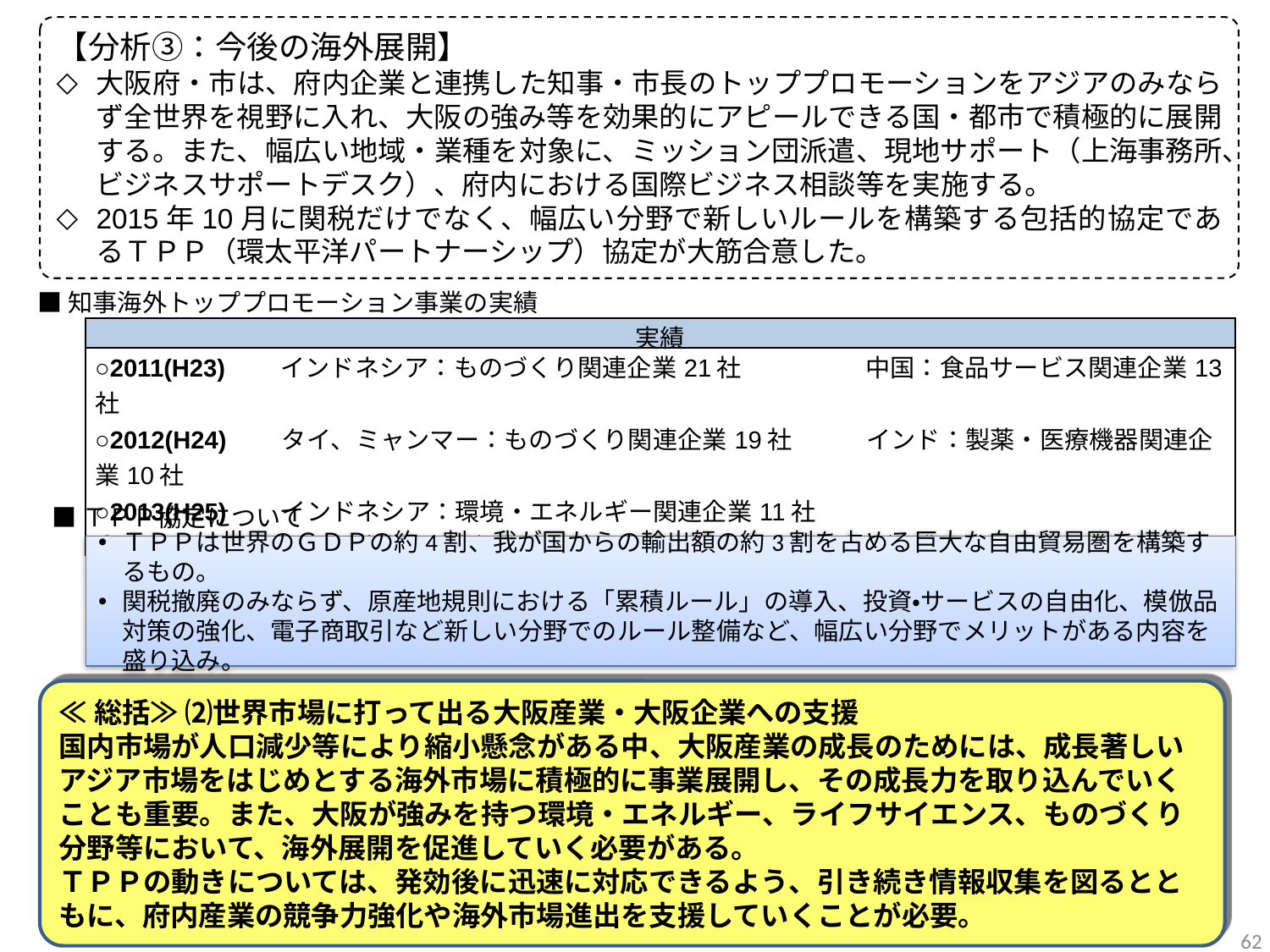

【分析③：今後の海外展開】
大阪府・市は、府内企業と連携した知事・市長のトッププロモーションをアジアのみならず全世界を視野に入れ、大阪の強み等を効果的にアピールできる国・都市で積極的に展開する。また、幅広い地域・業種を対象に、ミッション団派遣、現地サポート（上海事務所、ビジネスサポートデスク）、府内における国際ビジネス相談等を実施する。
2015年10月に関税だけでなく、幅広い分野で新しいルールを構築する包括的協定であるＴＰＰ（環太平洋パートナーシップ）協定が大筋合意した。
■知事海外トッププロモーション事業の実績
| 実績 |
| --- |
| ○2011(H23)　　インドネシア：ものづくり関連企業21社　　　　　中国：食品サービス関連企業13社　　　　 ○2012(H24)　　タイ、ミャンマー：ものづくり関連企業19社　　　インド：製薬・医療機器関連企業10社 ○2013(H25)　　インドネシア：環境・エネルギー関連企業11社 〇2014(H26)　　アラブ首長国連邦、トルコ：家電部品関連企業３社（企業団はトルコのみ） ○2015（H27）　　フィリピン：ものづくり関連企業19社 |
■ＴＰＰ協定について
ＴＰＰは世界のＧＤＰの約4割、我が国からの輸出額の約3割を占める巨大な自由貿易圏を構築するもの。
関税撤廃のみならず、原産地規則における「累積ルール」の導入、投資・サービスの自由化、模倣品対策の強化、電子商取引など新しい分野でのルール整備など、幅広い分野でメリットがある内容を盛り込み。
≪総括≫ ⑵世界市場に打って出る大阪産業・大阪企業への支援
国内市場が人口減少等により縮小懸念がある中、大阪産業の成長のためには、成長著しいアジア市場をはじめとする海外市場に積極的に事業展開し、その成長力を取り込んでいくことも重要。また、大阪が強みを持つ環境・エネルギー、ライフサイエンス、ものづくり分野等において、海外展開を促進していく必要がある。
ＴＰＰの動きについては、発効後に迅速に対応できるよう、引き続き情報収集を図るとともに、府内産業の競争力強化や海外市場進出を支援していくことが必要。
62